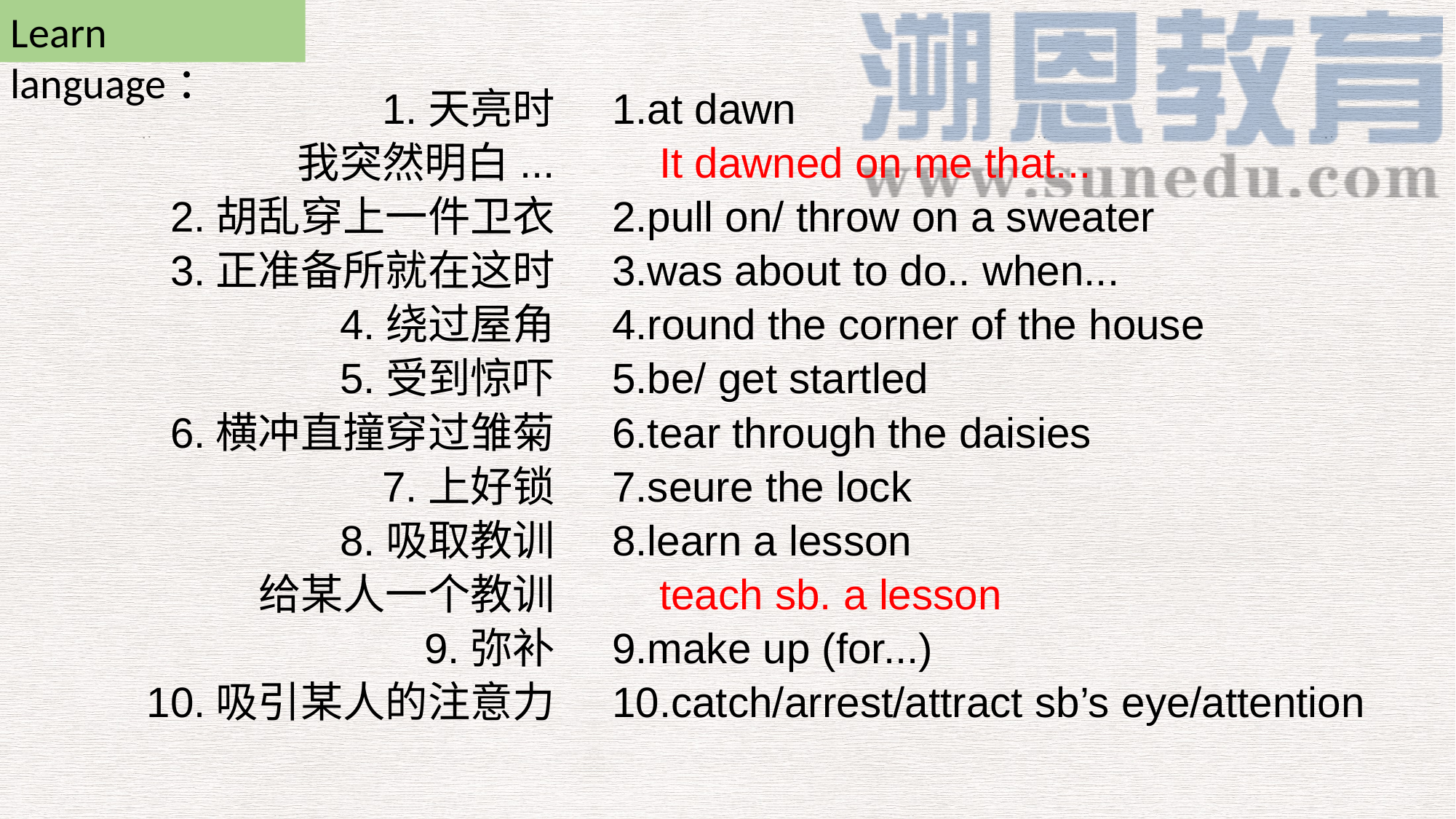

Learn language：
1.天亮时
我突然明白...
2.胡乱穿上一件卫衣
3.正准备所就在这时
4.绕过屋角
5.受到惊吓
6.横冲直撞穿过雏菊
7.上好锁
8.吸取教训
给某人一个教训
9.弥补
10.吸引某人的注意力
1.at dawn
    It dawned on me that...
2.pull on/ throw on a sweater
3.was about to do.. when...
4.round the corner of the house
5.be/ get startled
6.tear through the daisies
7.seure the lock
8.learn a lesson
    teach sb. a lesson
9.make up (for...)
10.catch/arrest/attract sb’s eye/attention